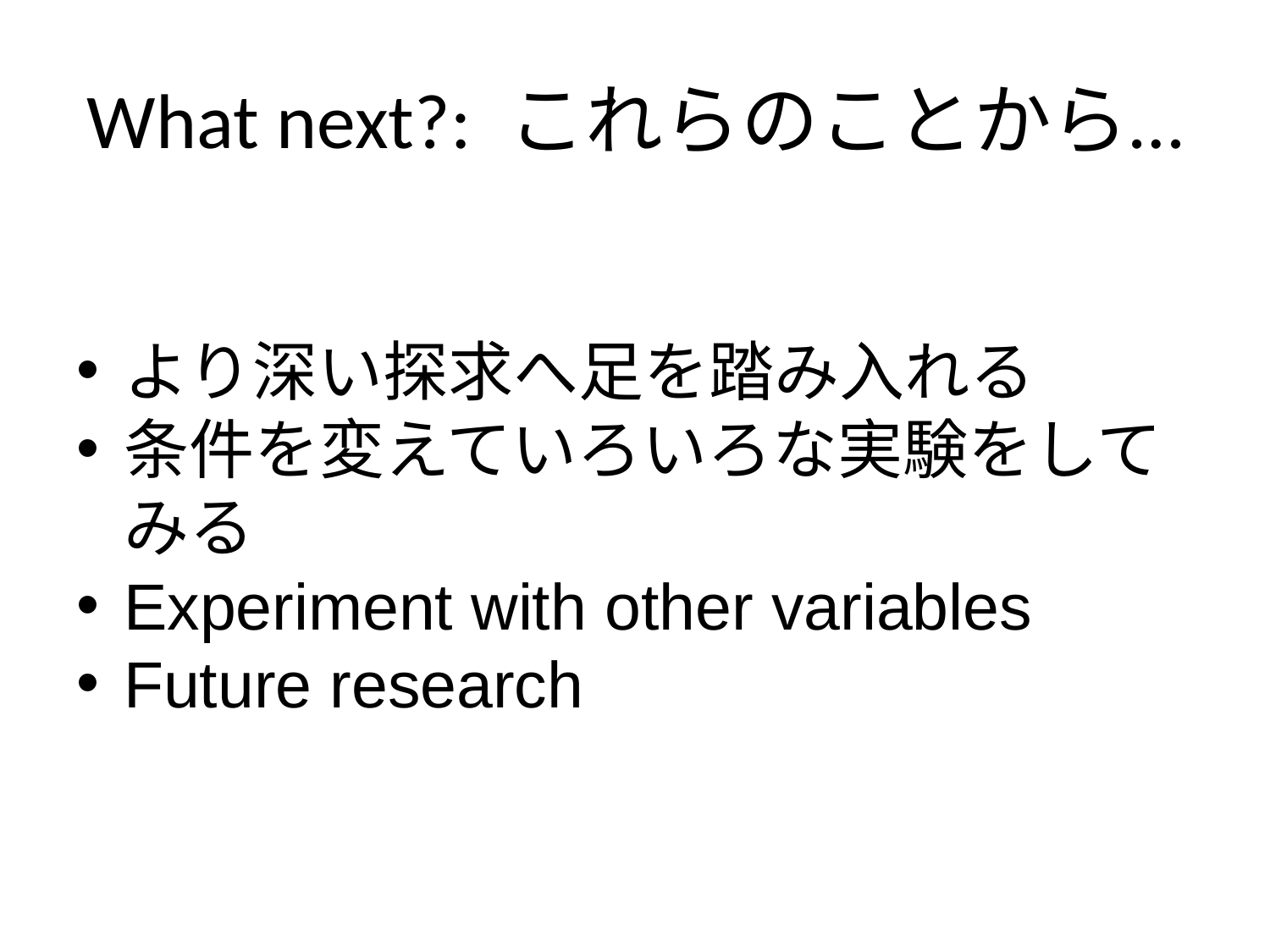

# What next?: これらのことから…
より深い探求へ足を踏み入れる
条件を変えていろいろな実験をしてみる
Experiment with other variables
Future research